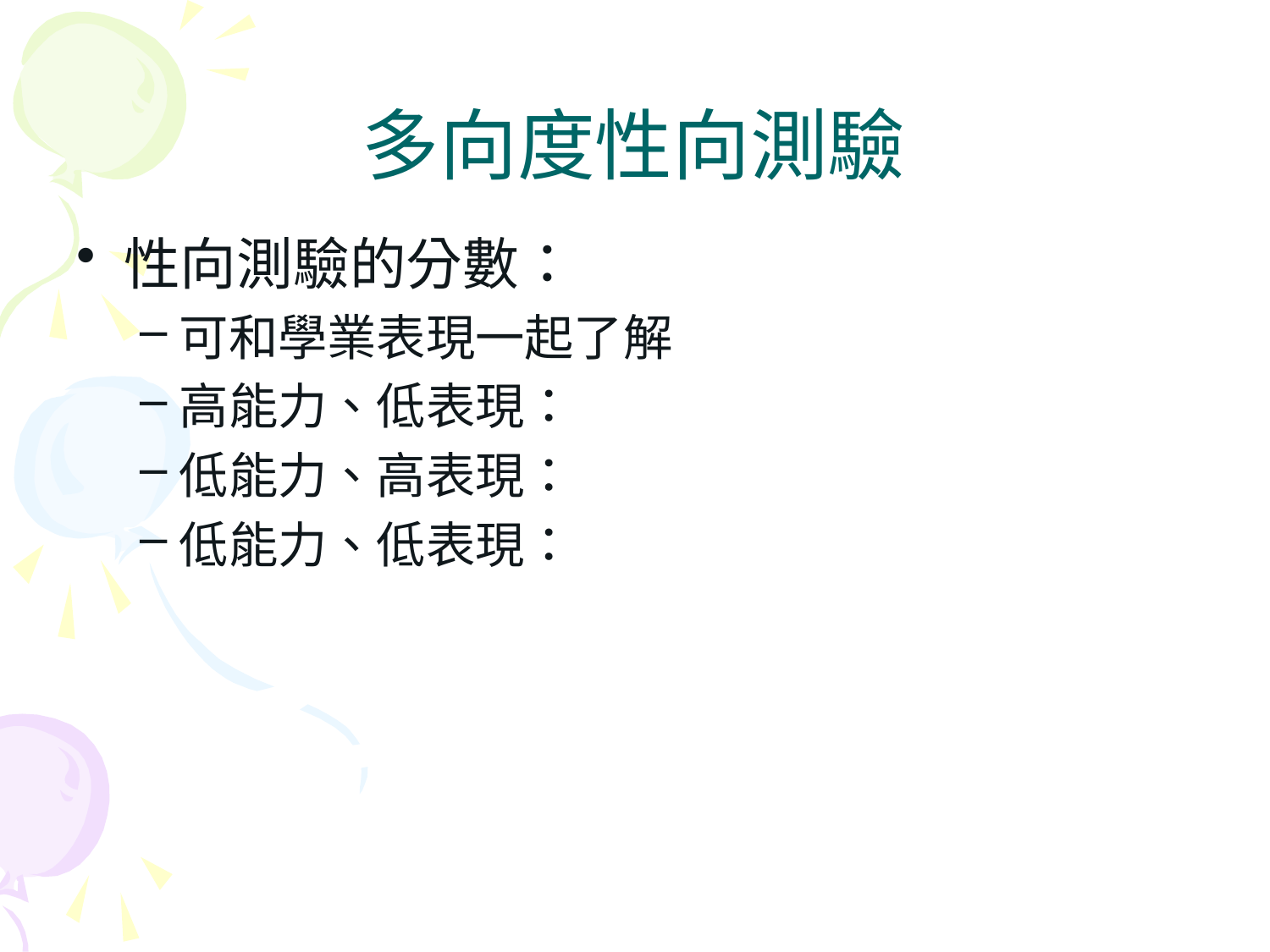

# 多向度性向測驗
性向測驗的分數：
可和學業表現一起了解
高能力、低表現：
低能力、高表現：
低能力、低表現：